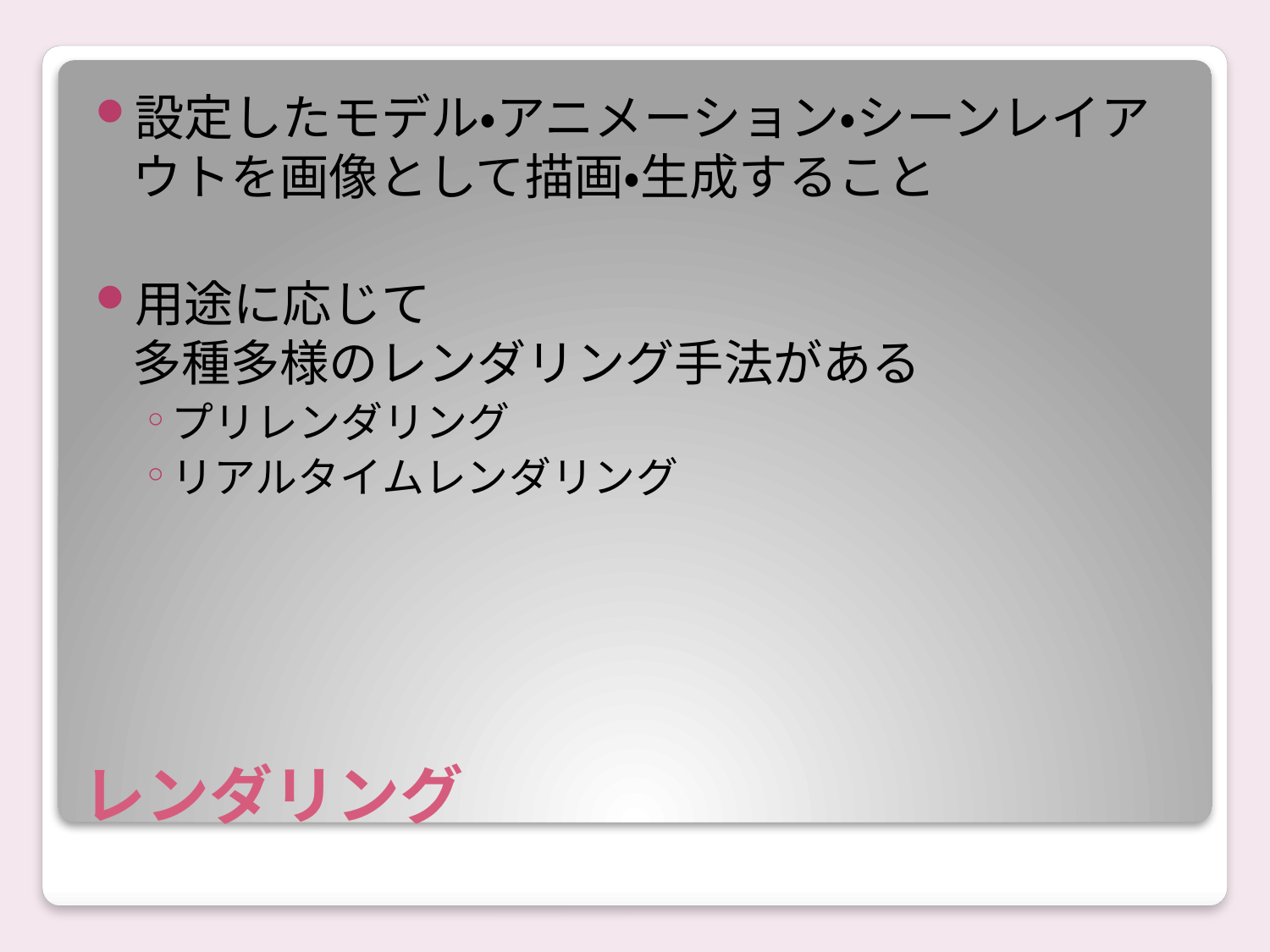

設定したモデル・アニメーション・シーンレイアウトを画像として描画・生成すること

用途に応じて
多種多様のレンダリング手法がある
プリレンダリング
リアルタイムレンダリング
# レンダリング